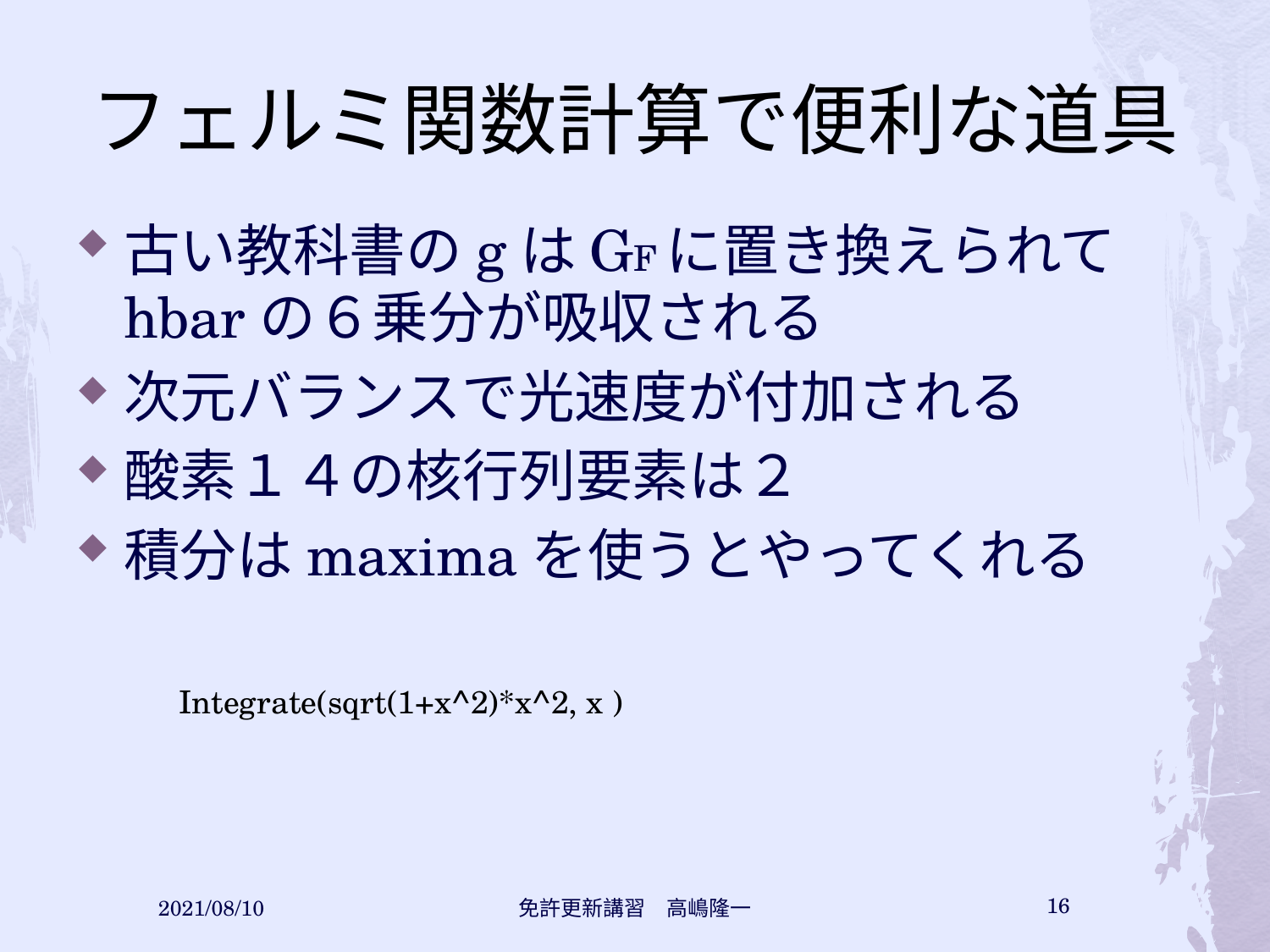

# フェルミ関数計算で便利な道具
古い教科書のgはGFに置き換えられてhbarの６乗分が吸収される
次元バランスで光速度が付加される
酸素１４の核行列要素は２
積分はmaximaを使うとやってくれる
Integrate(sqrt(1+x^2)*x^2, x )
2021/08/10
免許更新講習　高嶋隆一
16